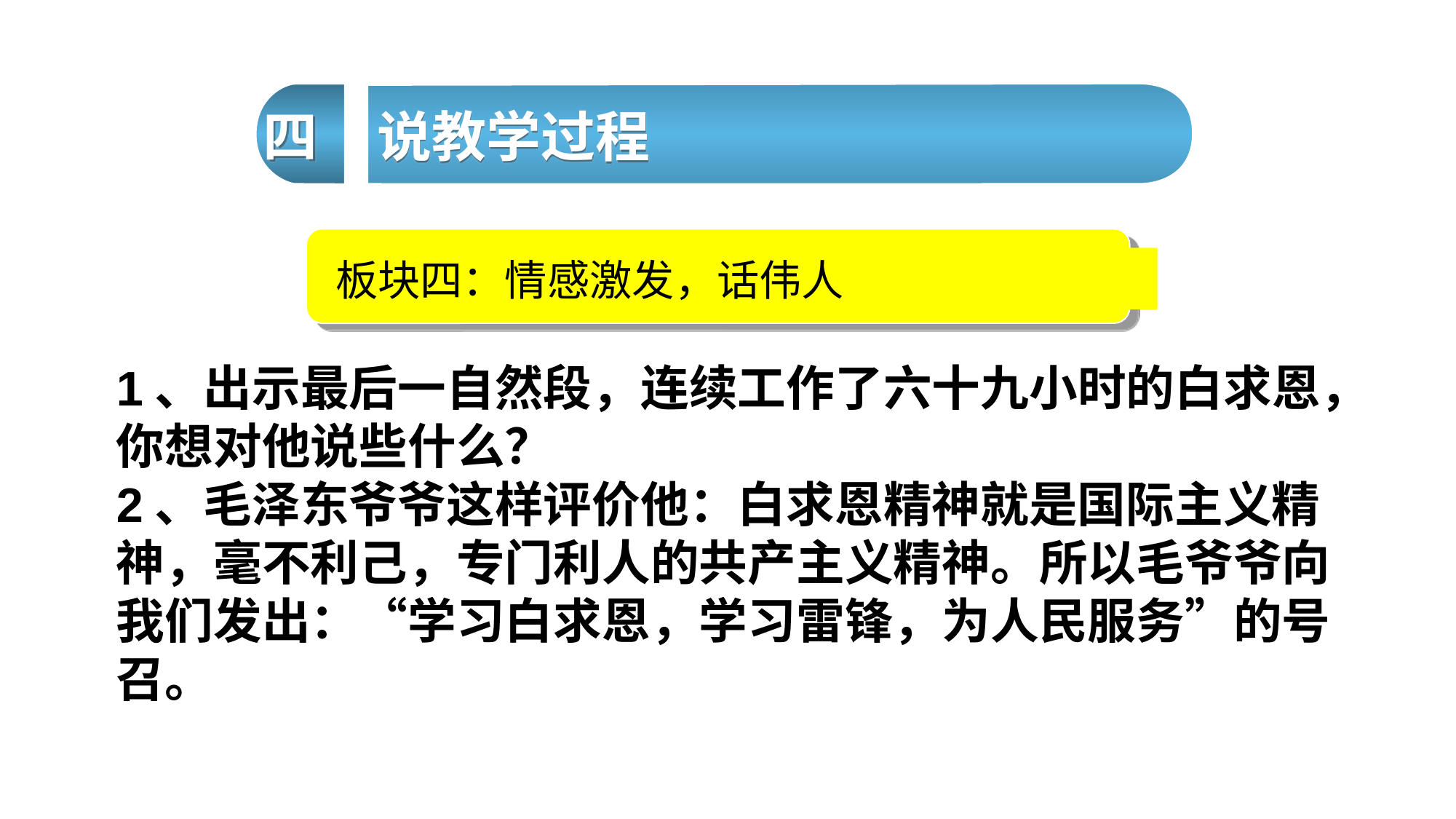

四
说教学过程

板块四：情感激发，话伟人
1、出示最后一自然段，连续工作了六十九小时的白求恩，你想对他说些什么？
2、毛泽东爷爷这样评价他：白求恩精神就是国际主义精神，毫不利己，专门利人的共产主义精神。所以毛爷爷向我们发出：“学习白求恩，学习雷锋，为人民服务”的号召。